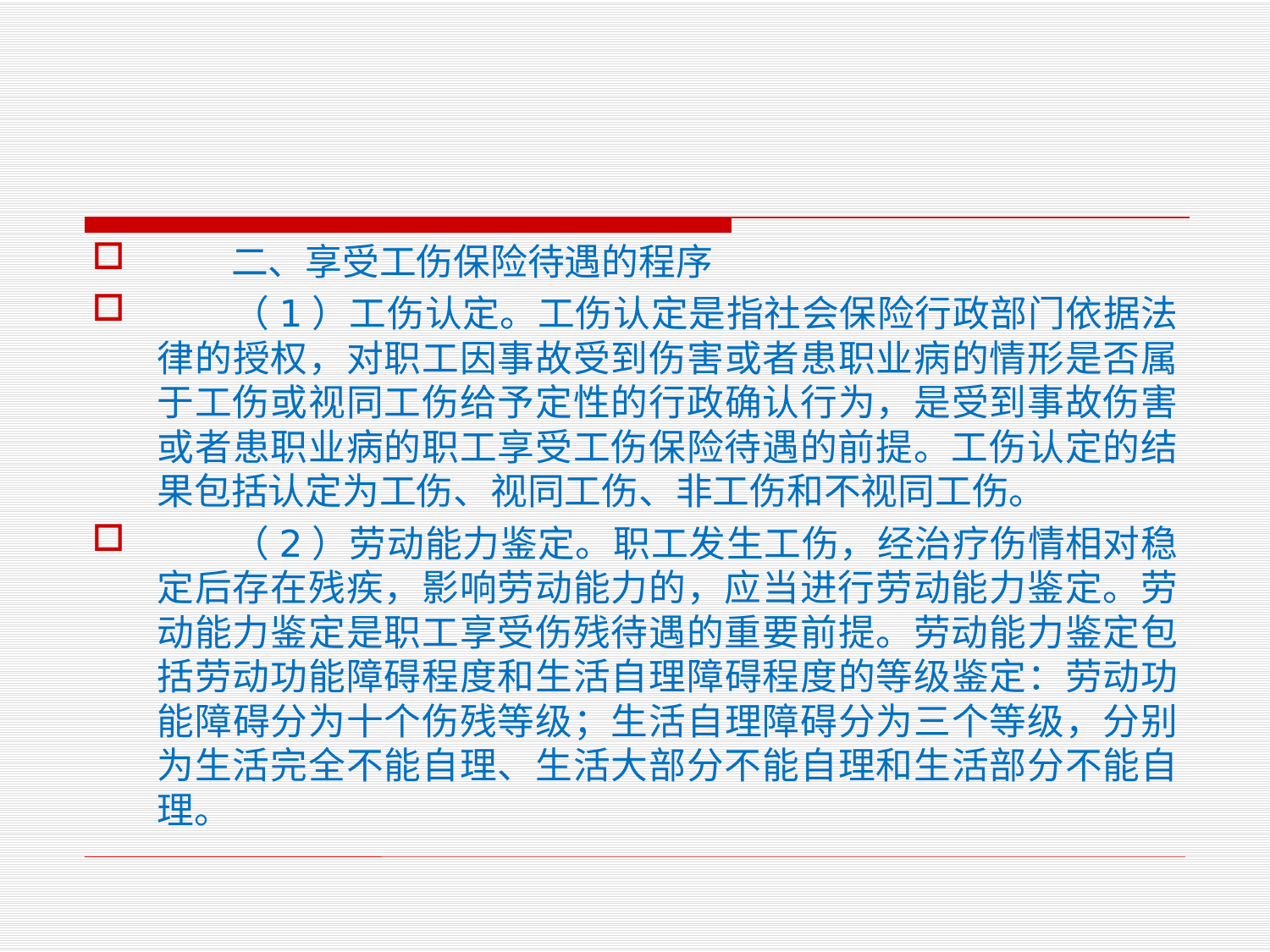

二、享受工伤保险待遇的程序
　　（1）工伤认定。工伤认定是指社会保险行政部门依据法律的授权，对职工因事故受到伤害或者患职业病的情形是否属于工伤或视同工伤给予定性的行政确认行为，是受到事故伤害或者患职业病的职工享受工伤保险待遇的前提。工伤认定的结果包括认定为工伤、视同工伤、非工伤和不视同工伤。
　　（2）劳动能力鉴定。职工发生工伤，经治疗伤情相对稳定后存在残疾，影响劳动能力的，应当进行劳动能力鉴定。劳动能力鉴定是职工享受伤残待遇的重要前提。劳动能力鉴定包括劳动功能障碍程度和生活自理障碍程度的等级鉴定：劳动功能障碍分为十个伤残等级；生活自理障碍分为三个等级，分别为生活完全不能自理、生活大部分不能自理和生活部分不能自理。